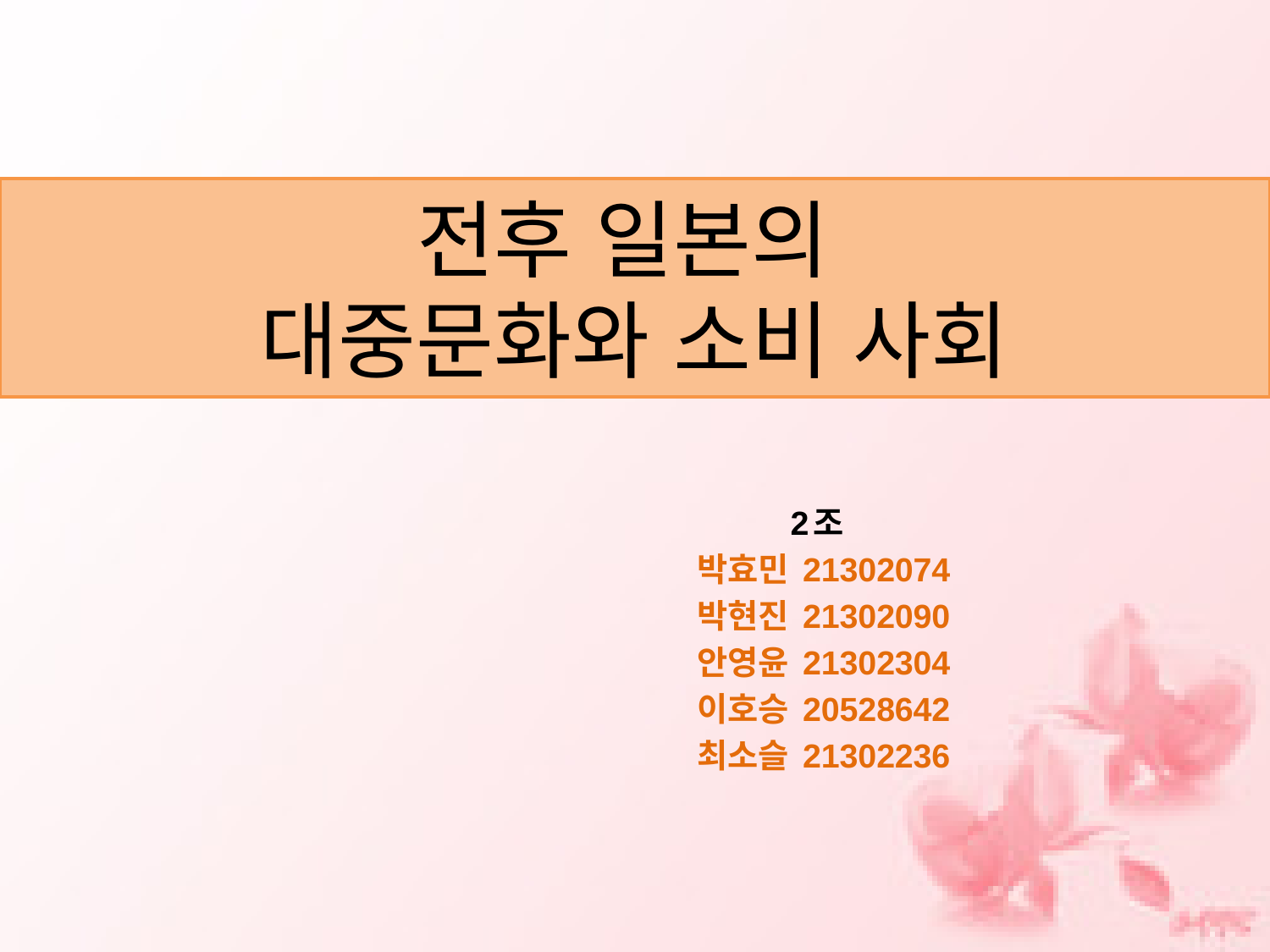

# 전후 일본의 대중문화와 소비 사회
          2조
박효민 21302074
박현진 21302090
안영윤 21302304
이호승 20528642
최소슬 21302236